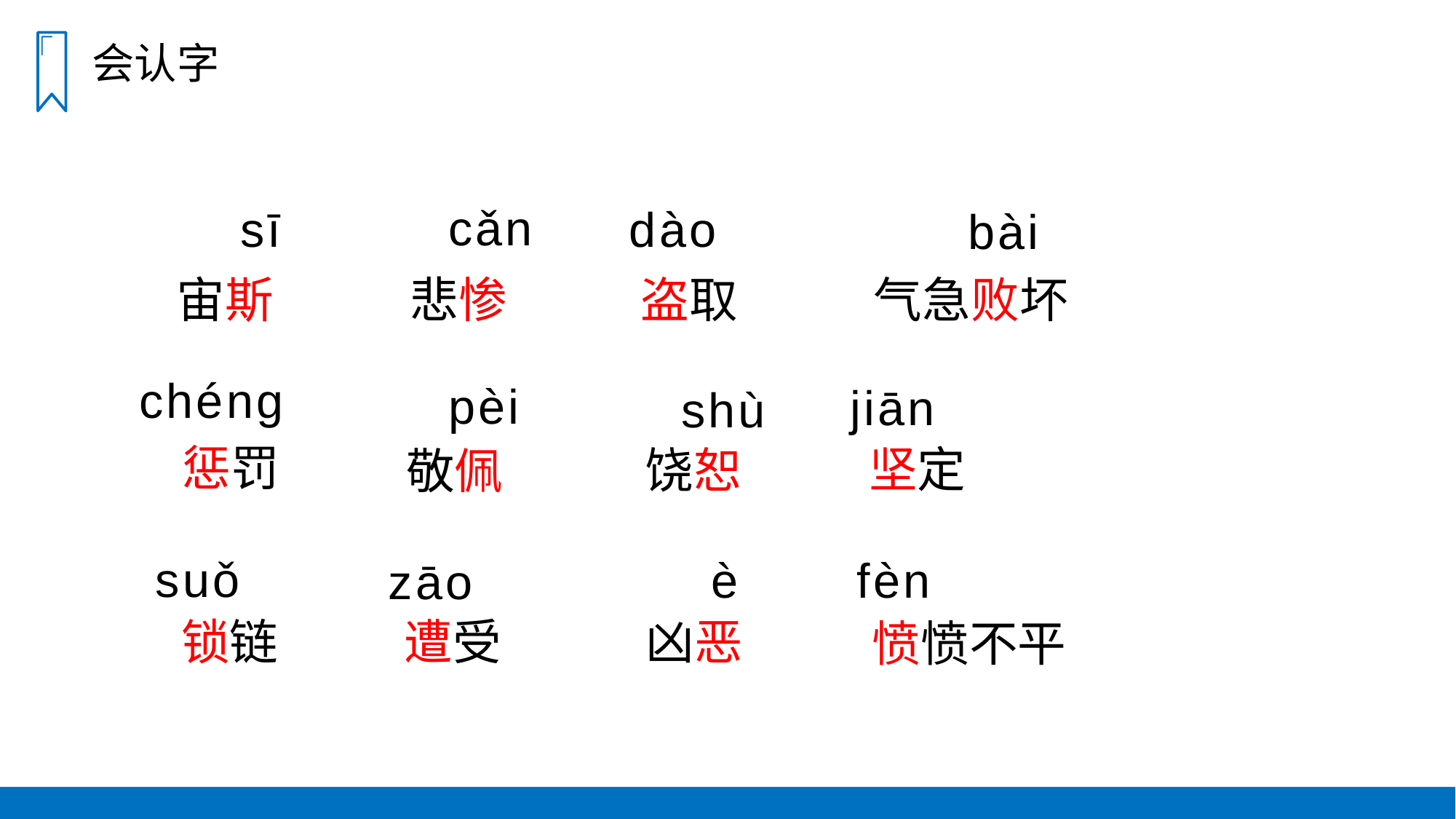

会认字
cǎn
dào
sī
bài
宙斯
悲惨
盗取
气急败坏
chéng
pèi
jiān
shù
惩罚
坚定
饶恕
敬佩
suǒ
è
fèn
zāo
锁链
遭受
凶恶
愤愤不平